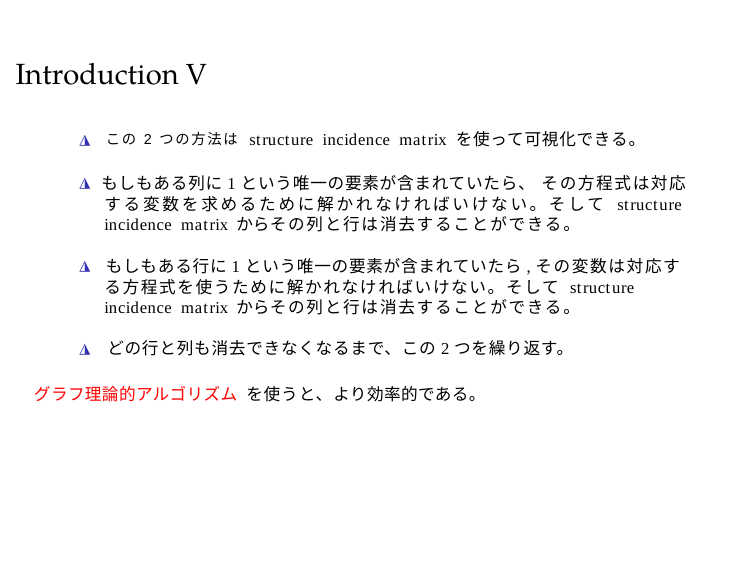

Introduction V

◮  この2つの方法は structure  incidence  matrix を使って可視化できる。

◮ もしもある列に1という唯一の要素が含まれていたら、 その方程式は対応する変数を求めるために解かれなければいけない。そして structure  incidence  matrix からその列と行は消去することができる。

◮  もしもある行に1という唯一の要素が含まれていたら,その変数は対応する方程式を使うために解かれなければいけない。そして structure  incidence  matrix からその列と行は消去することができる。

◮  どの行と列も消去できなくなるまで、この2つを繰り返す。

グラフ理論的アルゴリズム  を使うと、より効率的である。